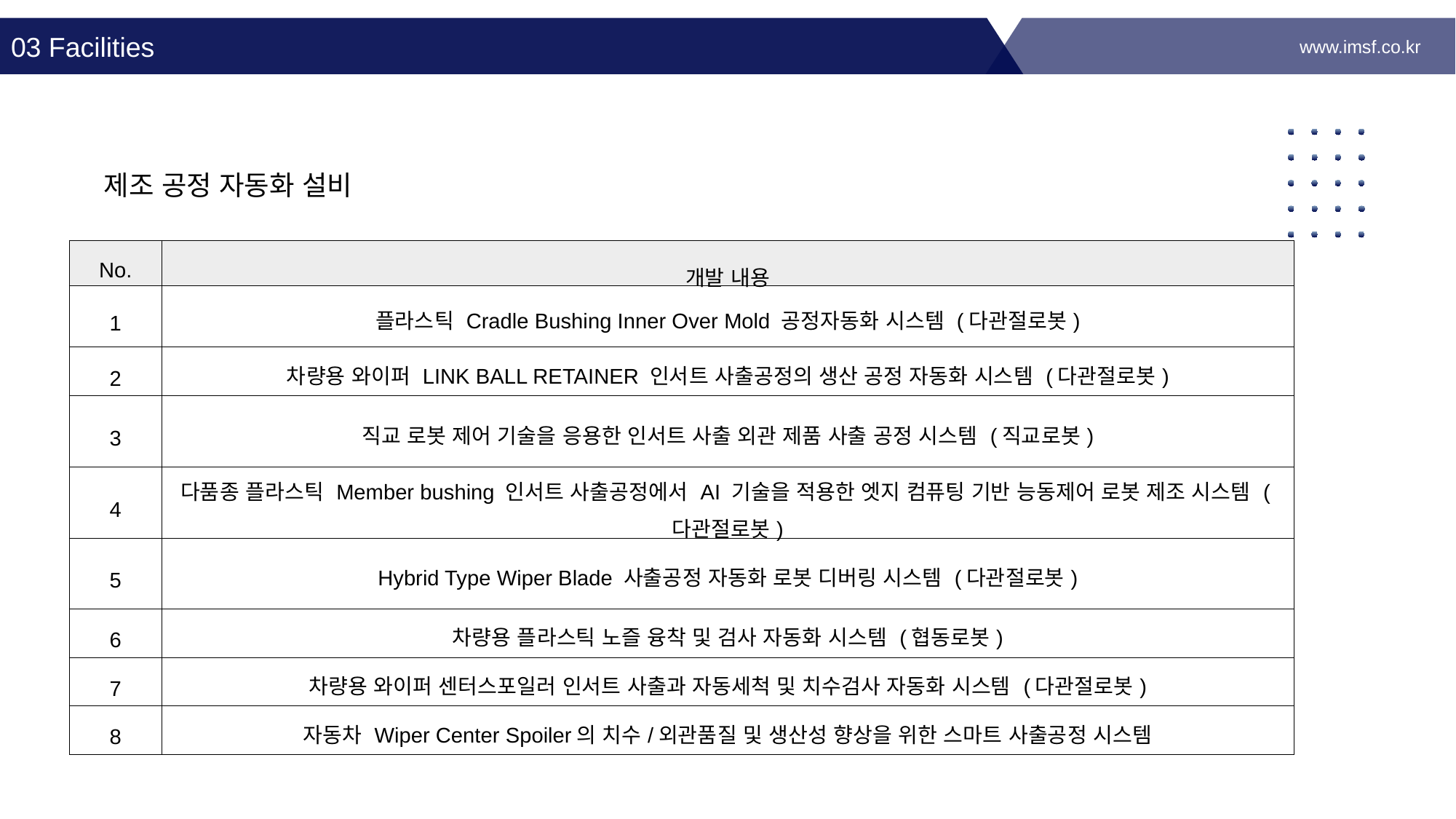

03 Facilities

www.imsf.co.kr

제조 공정 자동화 설비
| No. | 개발 내용 |
| --- | --- |
| 1 | 플라스틱 Cradle Bushing Inner Over Mold 공정자동화 시스템 (다관절로봇) |
| 2 | 차량용 와이퍼 LINK BALL RETAINER 인서트 사출공정의 생산 공정 자동화 시스템 (다관절로봇) |
| 3 | 직교 로봇 제어 기술을 응용한 인서트 사출 외관 제품 사출 공정 시스템 (직교로봇) |
| 4 | 다품종 플라스틱 Member bushing 인서트 사출공정에서 AI 기술을 적용한 엣지 컴퓨팅 기반 능동제어 로봇 제조 시스템 (다관절로봇) |
| 5 | Hybrid Type Wiper Blade 사출공정 자동화 로봇 디버링 시스템 (다관절로봇) |
| 6 | 차량용 플라스틱 노즐 융착 및 검사 자동화 시스템 (협동로봇) |
| 7 | 차량용 와이퍼 센터스포일러 인서트 사출과 자동세척 및 치수검사 자동화 시스템 (다관절로봇) |
| 8 | 자동차 Wiper Center Spoiler의 치수/외관품질 및 생산성 향상을 위한 스마트 사출공정 시스템 |